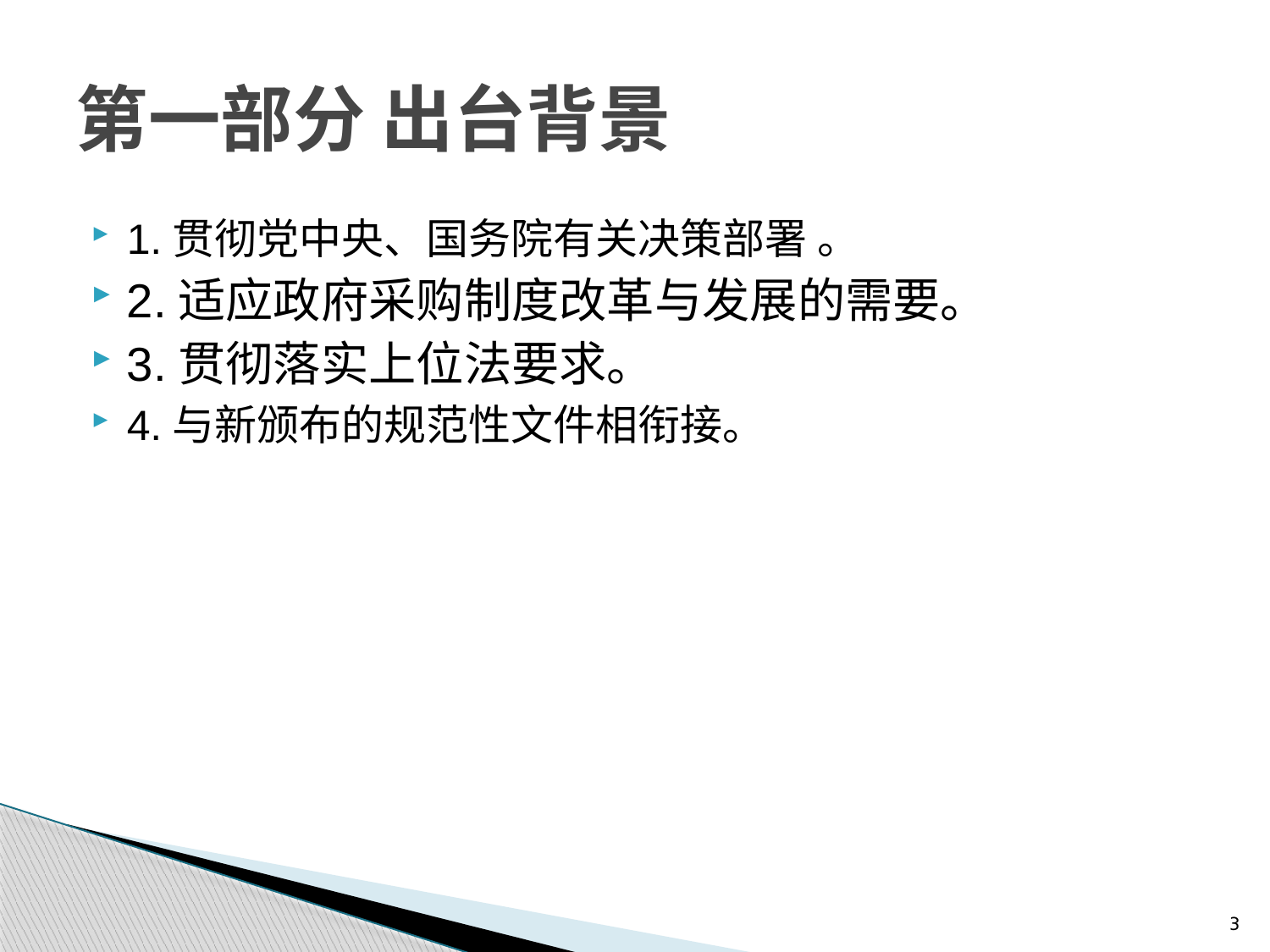

# 第一部分 出台背景
1.贯彻党中央、国务院有关决策部署 。
2.适应政府采购制度改革与发展的需要。
3.贯彻落实上位法要求。
4.与新颁布的规范性文件相衔接。

3